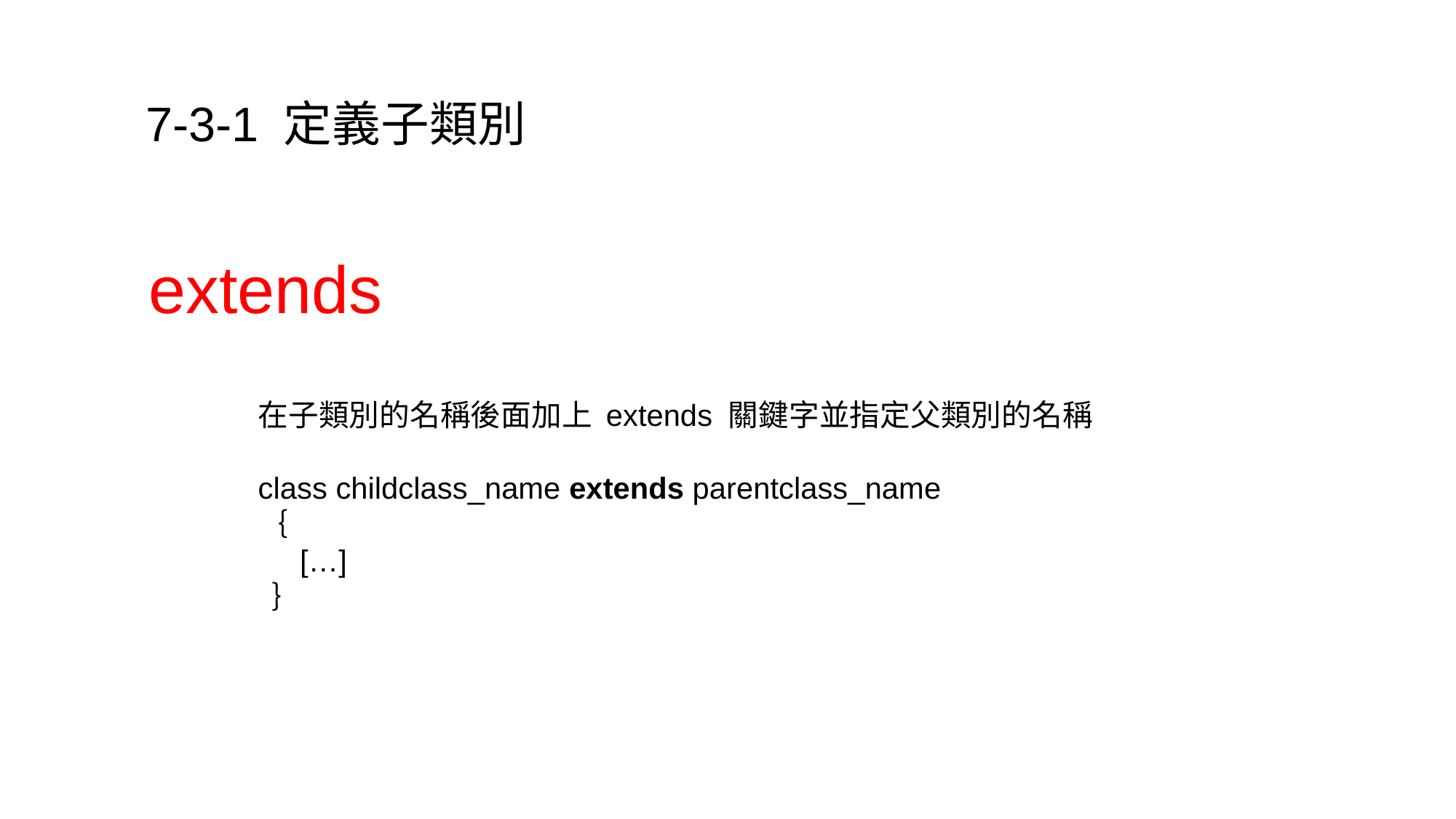

# 7-3-1 定義子類別
extends

	在子類別的名稱後面加上 extends 關鍵字並指定父類別的名稱

	class childclass_name extends parentclass_name
	｛
   	     […]
	 ｝